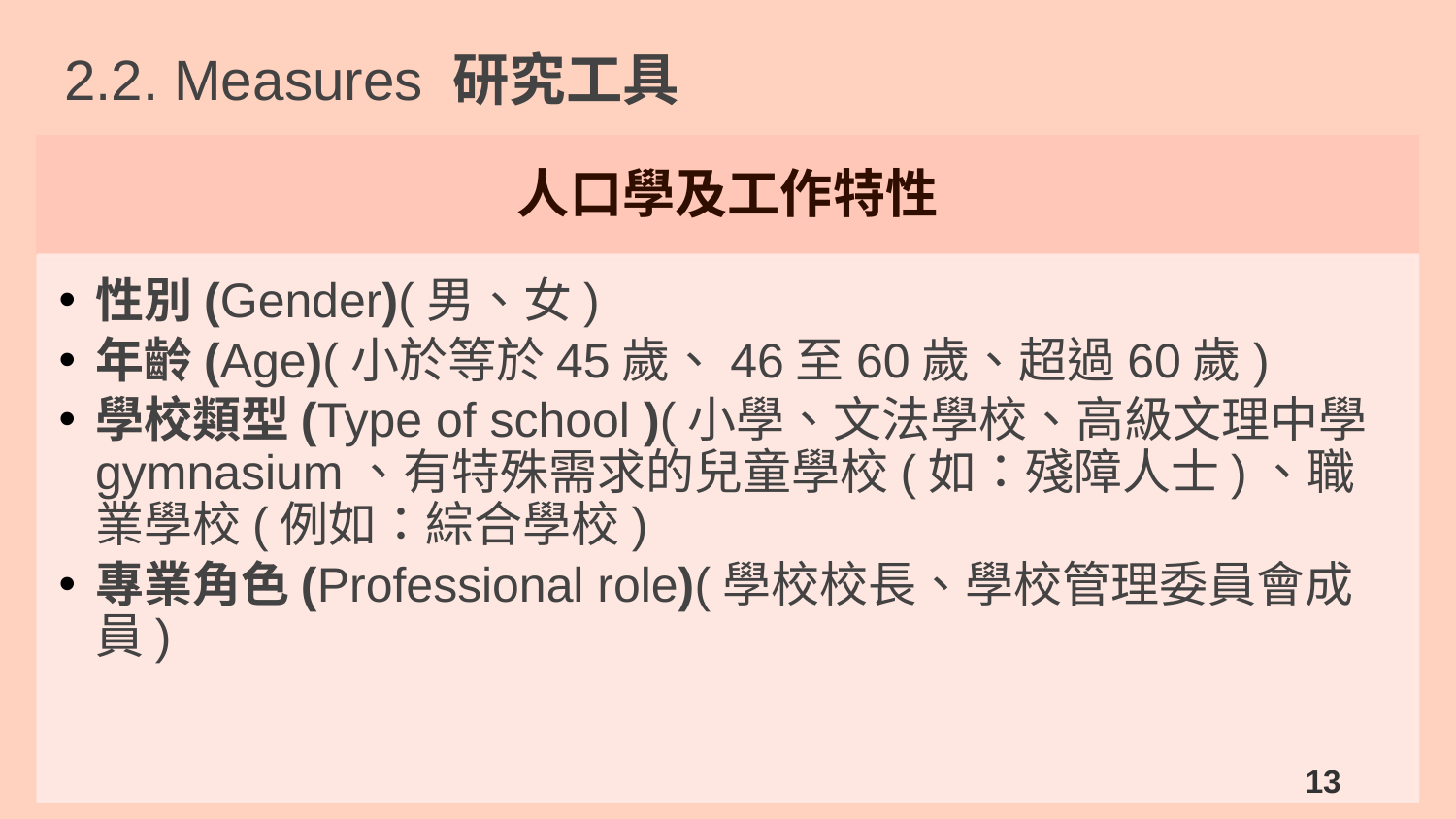

# 2.2. Measures 研究工具
人口學及工作特性
性別(Gender)(男、女)
年齡(Age)(小於等於45歲、46至60歲、超過60歲)
學校類型(Type of school )(小學、文法學校、高級文理中學gymnasium、有特殊需求的兒童學校(如：殘障人士)、職業學校(例如：綜合學校)
專業角色(Professional role)(學校校長、學校管理委員會成員)
13